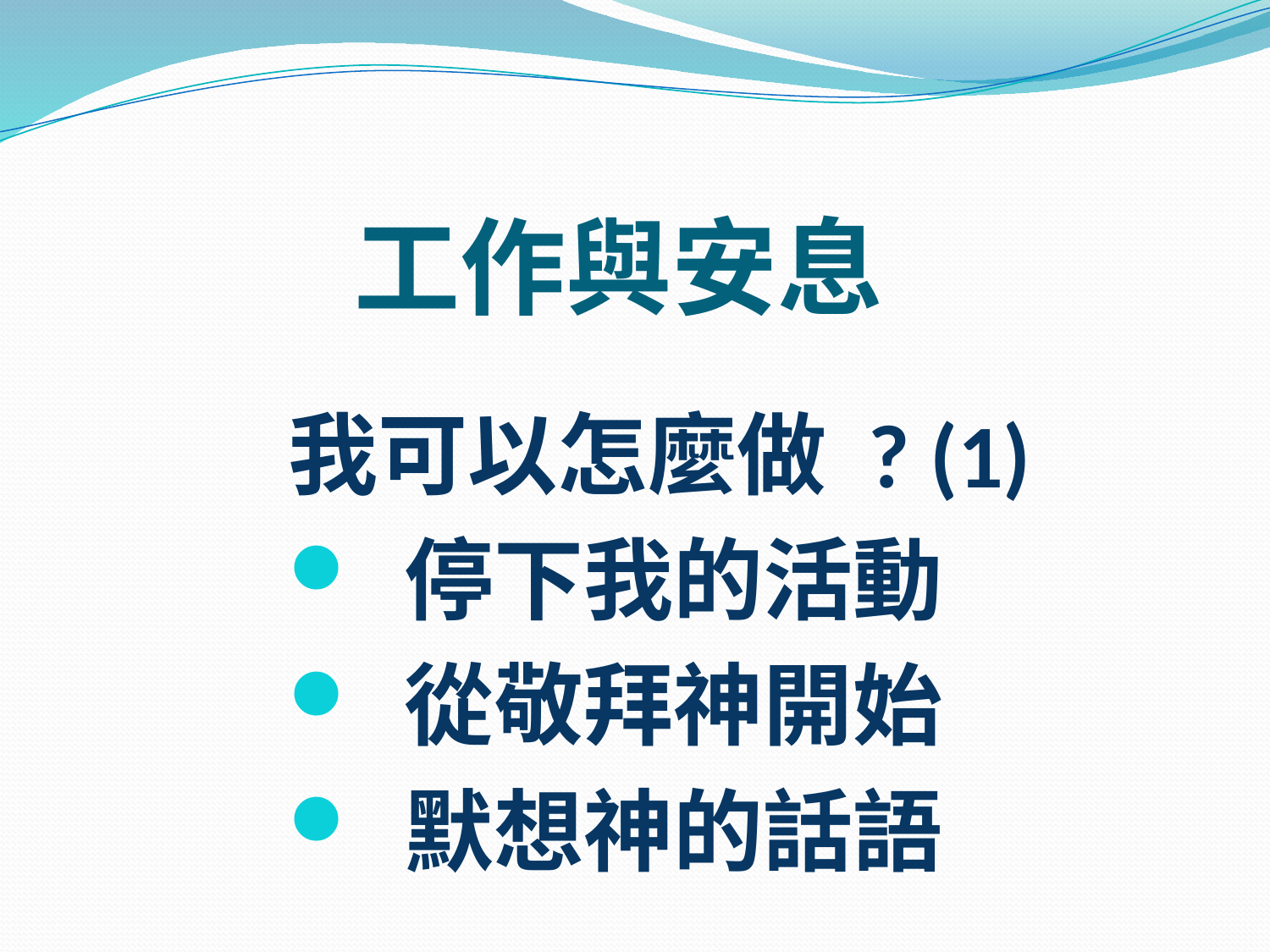

# 工作與安息
我可以怎麼做 ? (1)
 停下我的活動
 從敬拜神開始
 默想神的話語